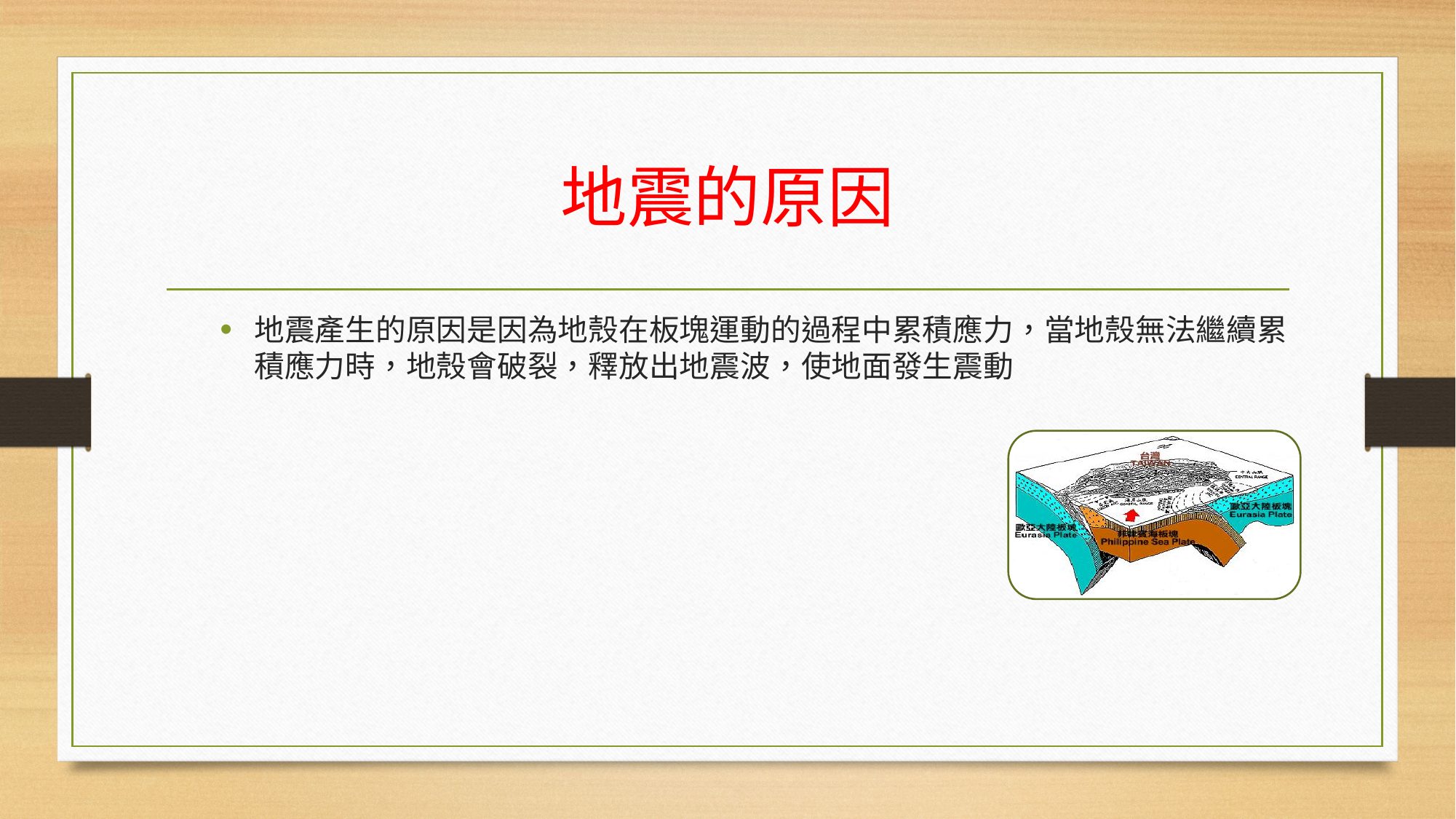

# 地震的原因
地震產生的原因是因為地殼在板塊運動的過程中累積應力，當地殼無法繼續累積應力時，地殼會破裂，釋放出地震波，使地面發生震動